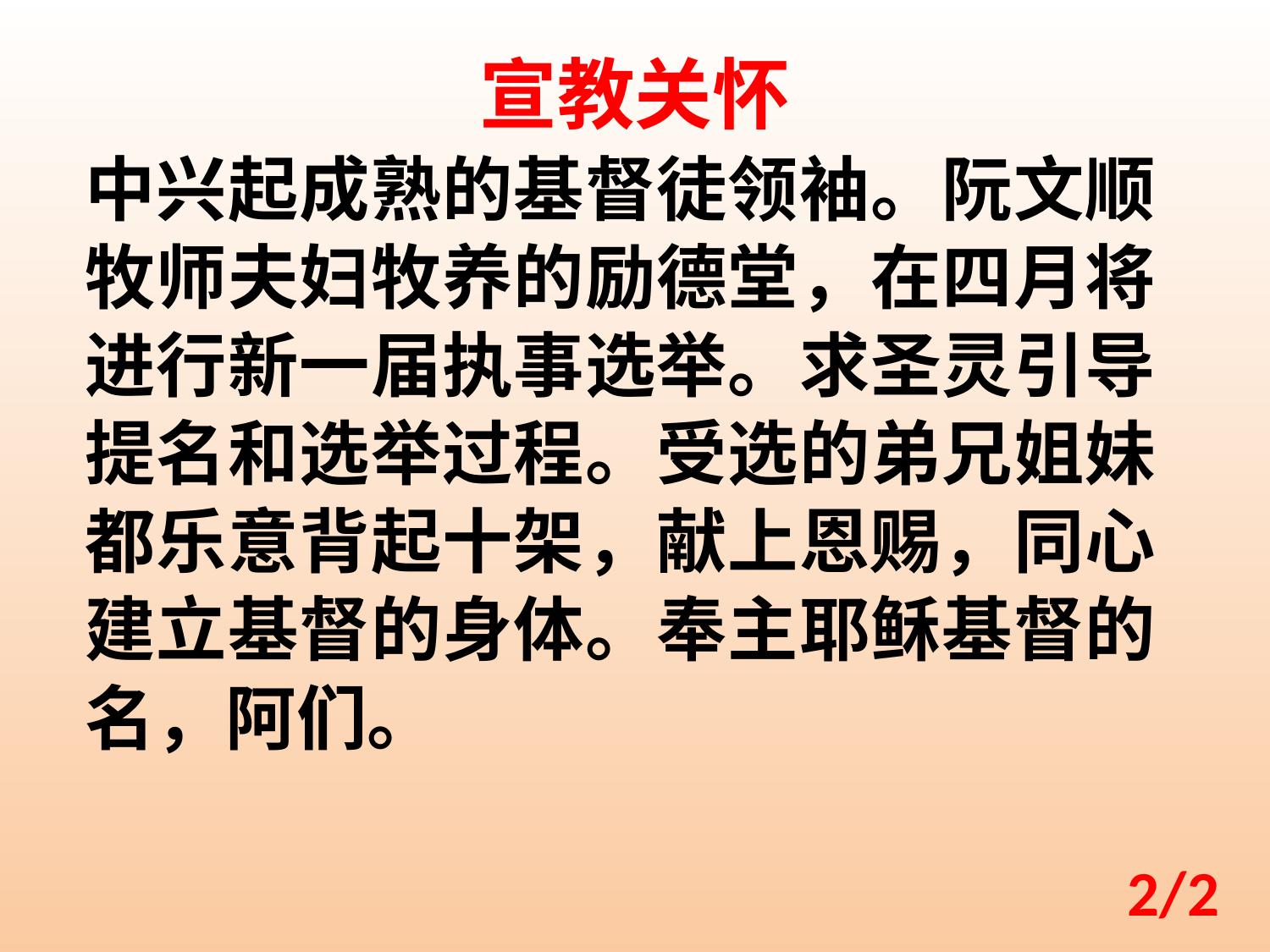

宣教关怀
中兴起成熟的基督徒领袖。阮文顺牧师夫妇牧养的励德堂，在四月将进行新一届执事选举。求圣灵引导提名和选举过程。受选的弟兄姐妹都乐意背起十架，献上恩赐，同心建立基督的身体。奉主耶稣基督的名，阿们。
2/2